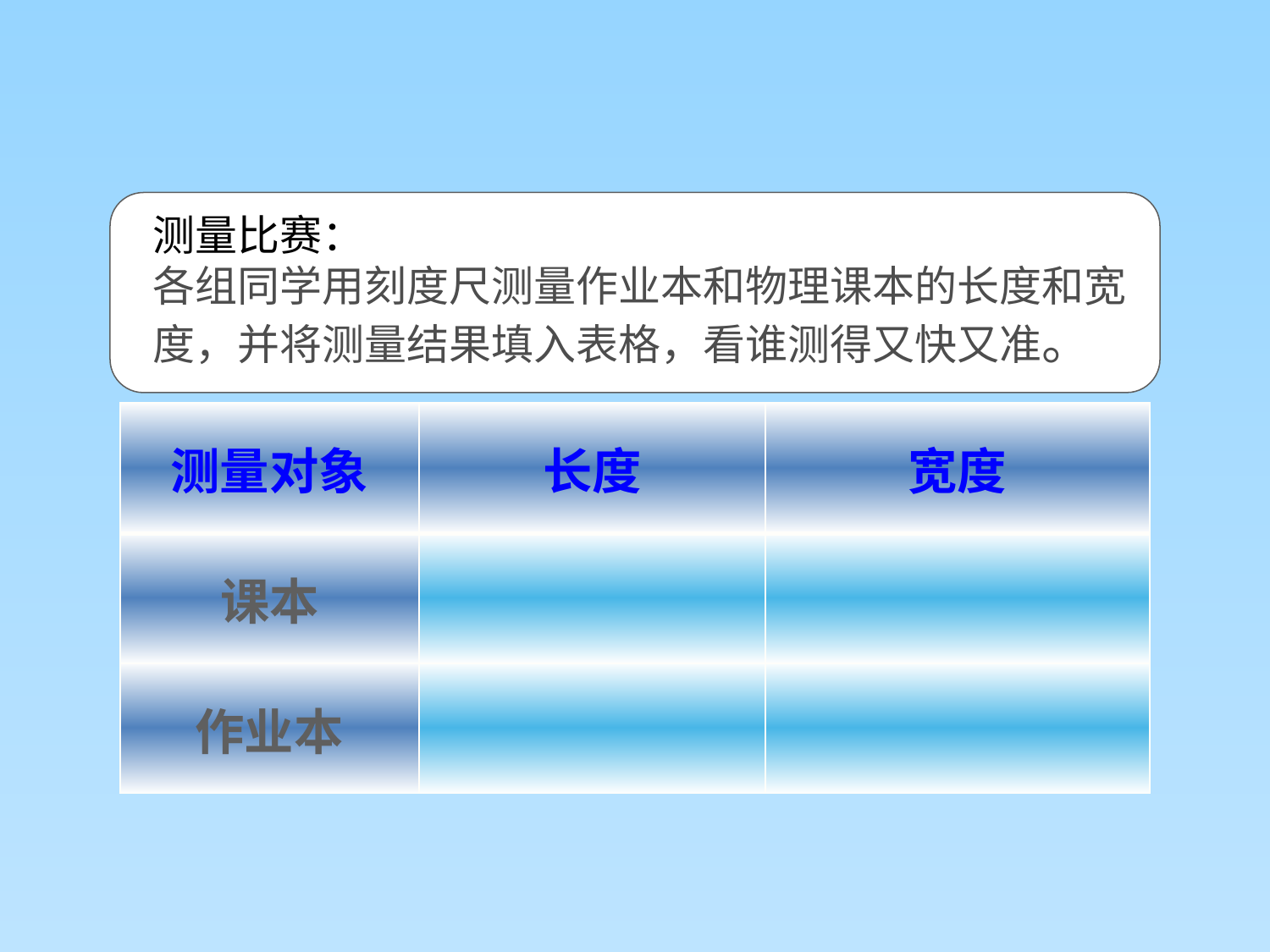

测量比赛：
各组同学用刻度尺测量作业本和物理课本的长度和宽度，并将测量结果填入表格，看谁测得又快又准。
| 测量对象 | 长度 | 宽度 |
| --- | --- | --- |
| 课本 |  |  |
| 作业本 |  |  |